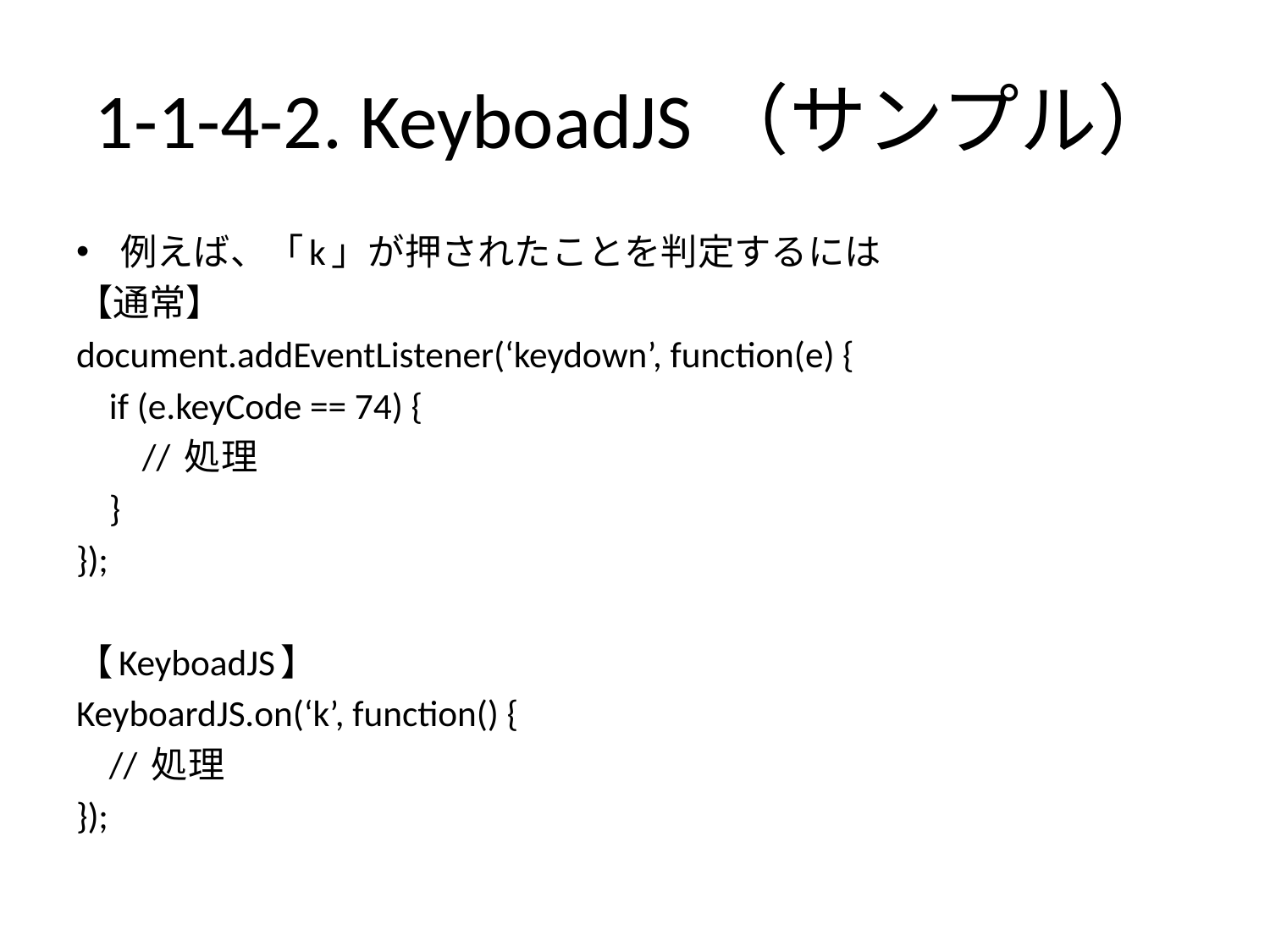

# 1-1-4-2. KeyboadJS（サンプル）
例えば、「k」が押されたことを判定するには
【通常】
document.addEventListener(‘keydown’, function(e) {
    if (e.keyCode == 74) {
        // 処理
    }
});

【KeyboadJS】
KeyboardJS.on(‘k’, function() {
    // 処理
});